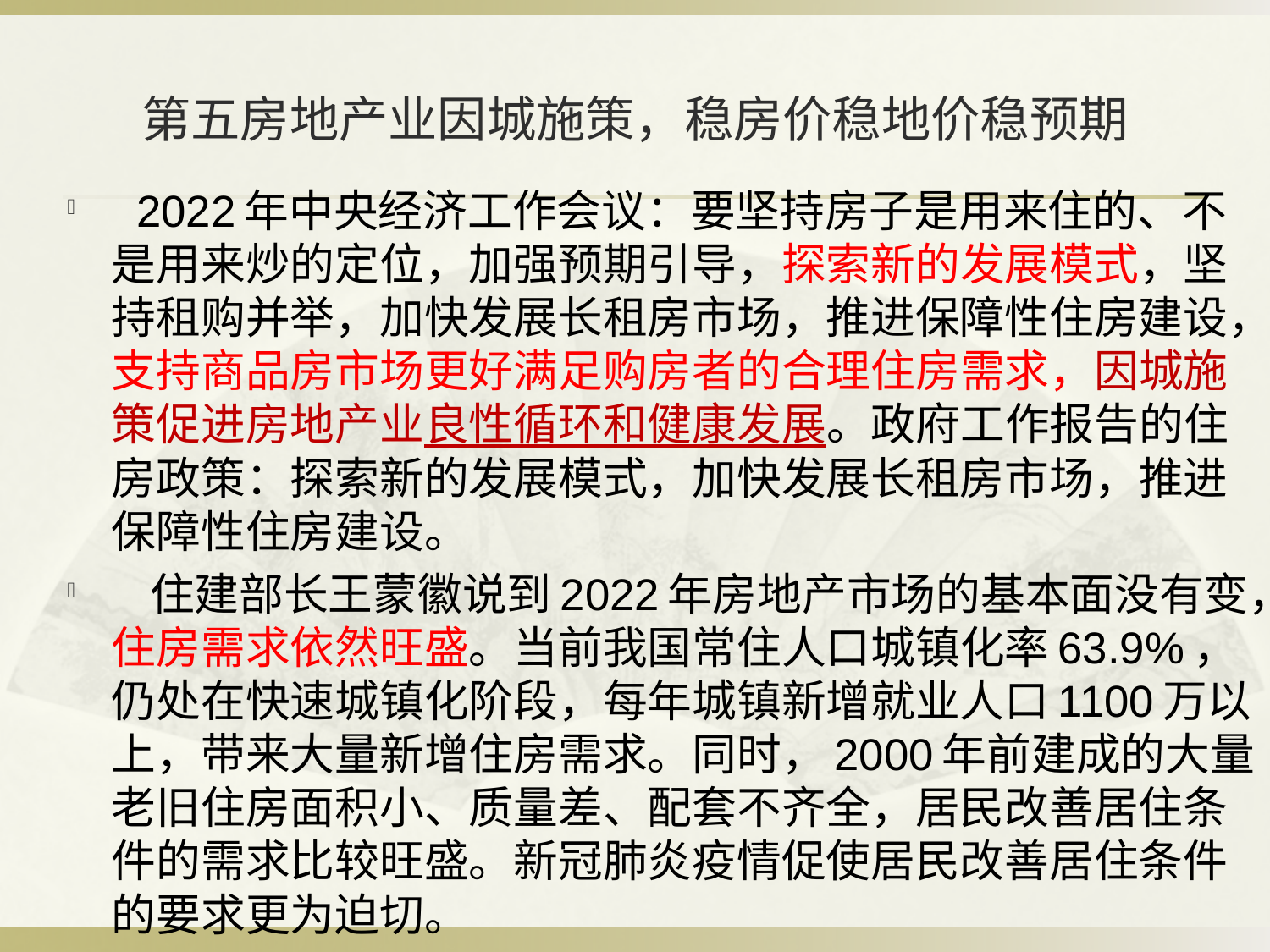

# 第五房地产业因城施策，稳房价稳地价稳预期
  2022年中央经济工作会议：要坚持房子是用来住的、不是用来炒的定位，加强预期引导，探索新的发展模式，坚持租购并举，加快发展长租房市场，推进保障性住房建设，支持商品房市场更好满足购房者的合理住房需求，因城施策促进房地产业良性循环和健康发展。政府工作报告的住房政策：探索新的发展模式，加快发展长租房市场，推进保障性住房建设。
   住建部长王蒙徽说到2022年房地产市场的基本面没有变，住房需求依然旺盛。当前我国常住人口城镇化率63.9%，仍处在快速城镇化阶段，每年城镇新增就业人口1100万以上，带来大量新增住房需求。同时，2000年前建成的大量老旧住房面积小、质量差、配套不齐全，居民改善居住条件的需求比较旺盛。新冠肺炎疫情促使居民改善居住条件的要求更为迫切。